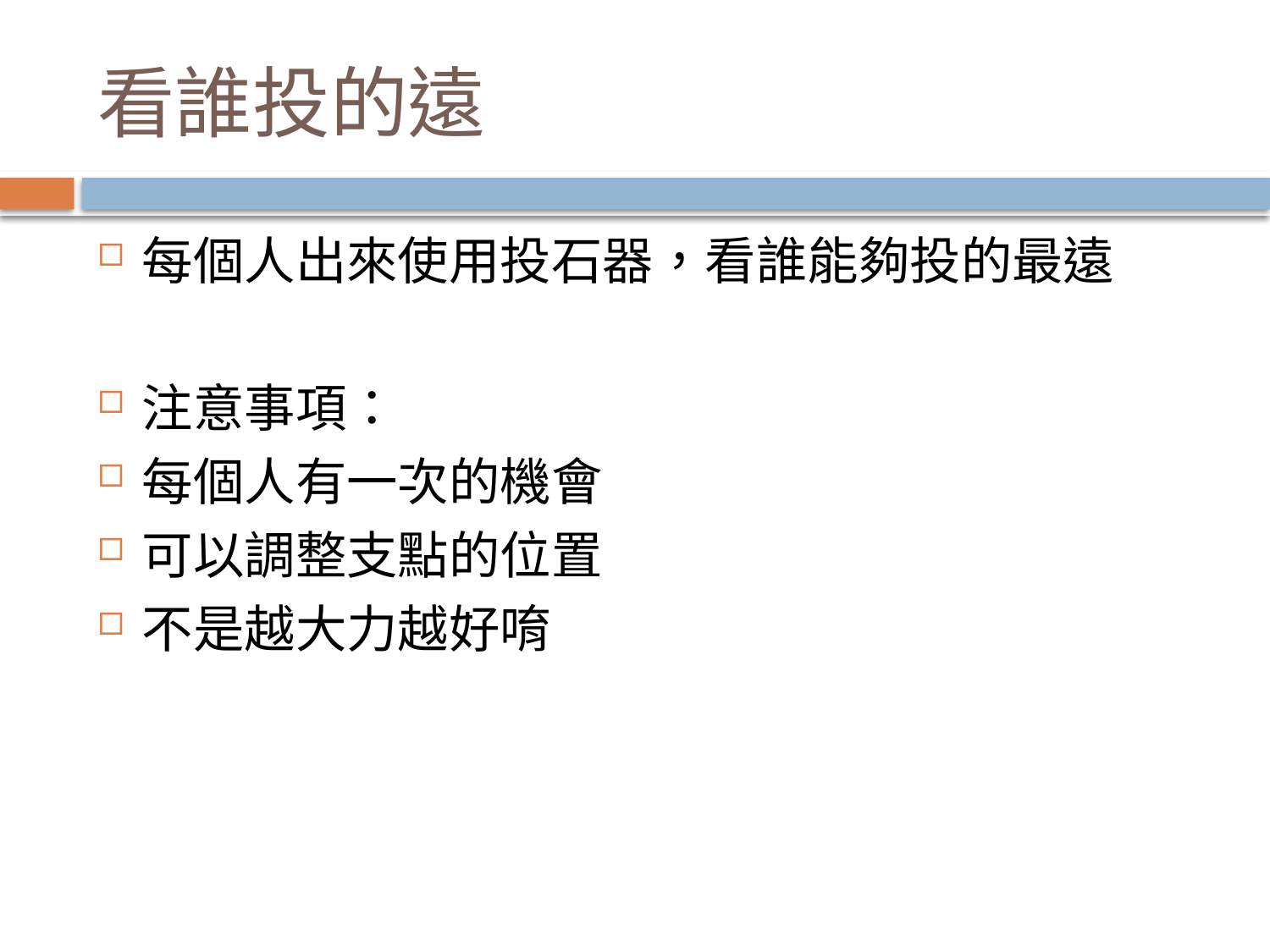

# 看誰投的遠
每個人出來使用投石器，看誰能夠投的最遠

注意事項：
每個人有一次的機會
可以調整支點的位置
不是越大力越好唷